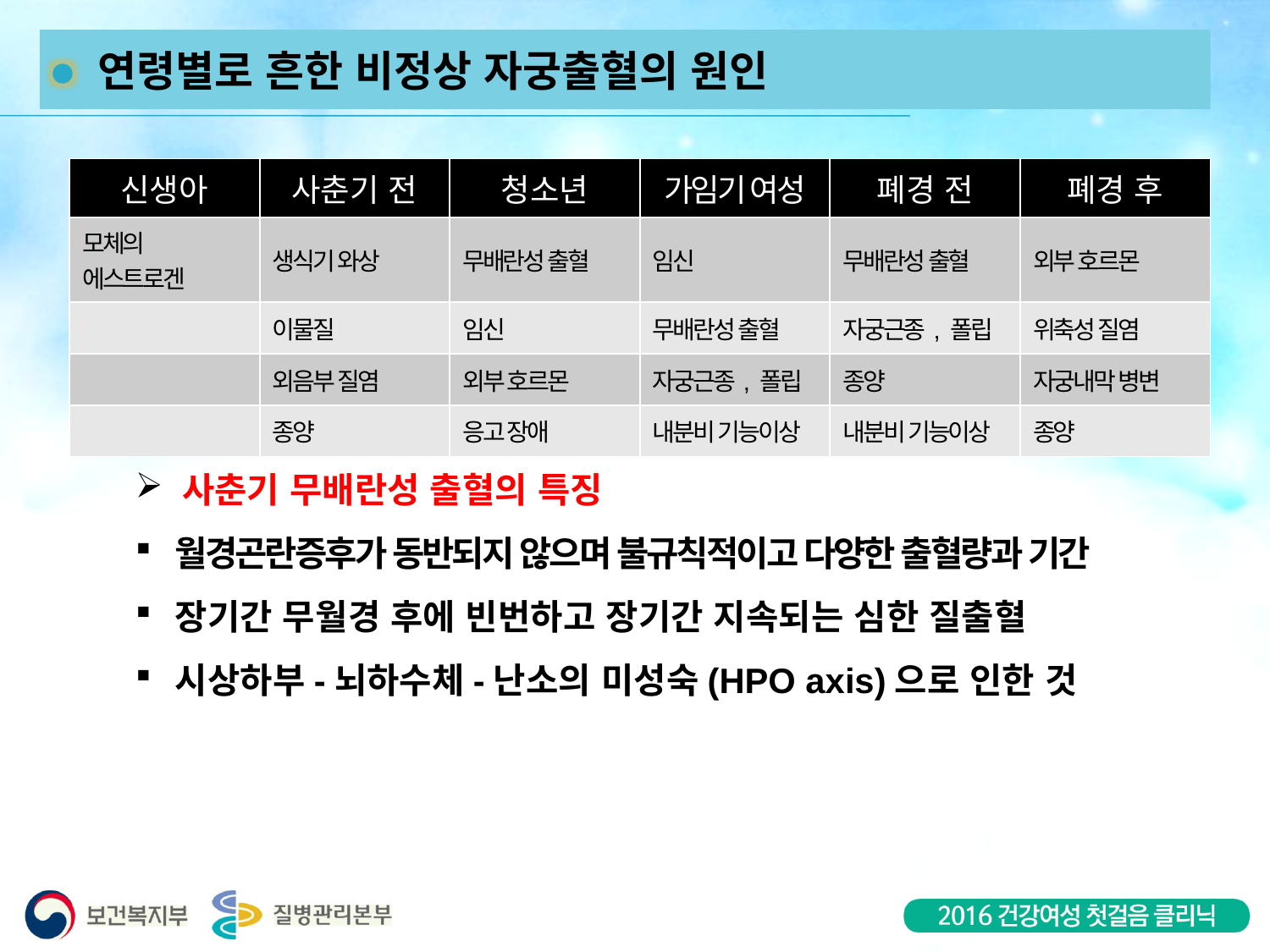

연령별로 흔한 비정상 자궁출혈의 원인

 사춘기 무배란성 출혈의 특징
월경곤란증후가 동반되지 않으며 불규칙적이고 다양한 출혈량과 기간
장기간 무월경 후에 빈번하고 장기간 지속되는 심한 질출혈
시상하부-뇌하수체-난소의 미성숙(HPO axis)으로 인한 것

| 신생아 | 사춘기 전 | 청소년 | 가임기 여성 | 폐경 전 | 폐경 후 |
| --- | --- | --- | --- | --- | --- |
| 모체의 에스트로겐 | 생식기 와상 | 무배란성 출혈 | 임신 | 무배란성 출혈 | 외부 호르몬 |
|  | 이물질 | 임신 | 무배란성 출혈 | 자궁근종, 폴립 | 위축성 질염 |
|  | 외음부 질염 | 외부 호르몬 | 자궁근종, 폴립 | 종양 | 자궁내막 병변 |
|  | 종양 | 응고 장애 | 내분비 기능이상 | 내분비 기능이상 | 종양 |